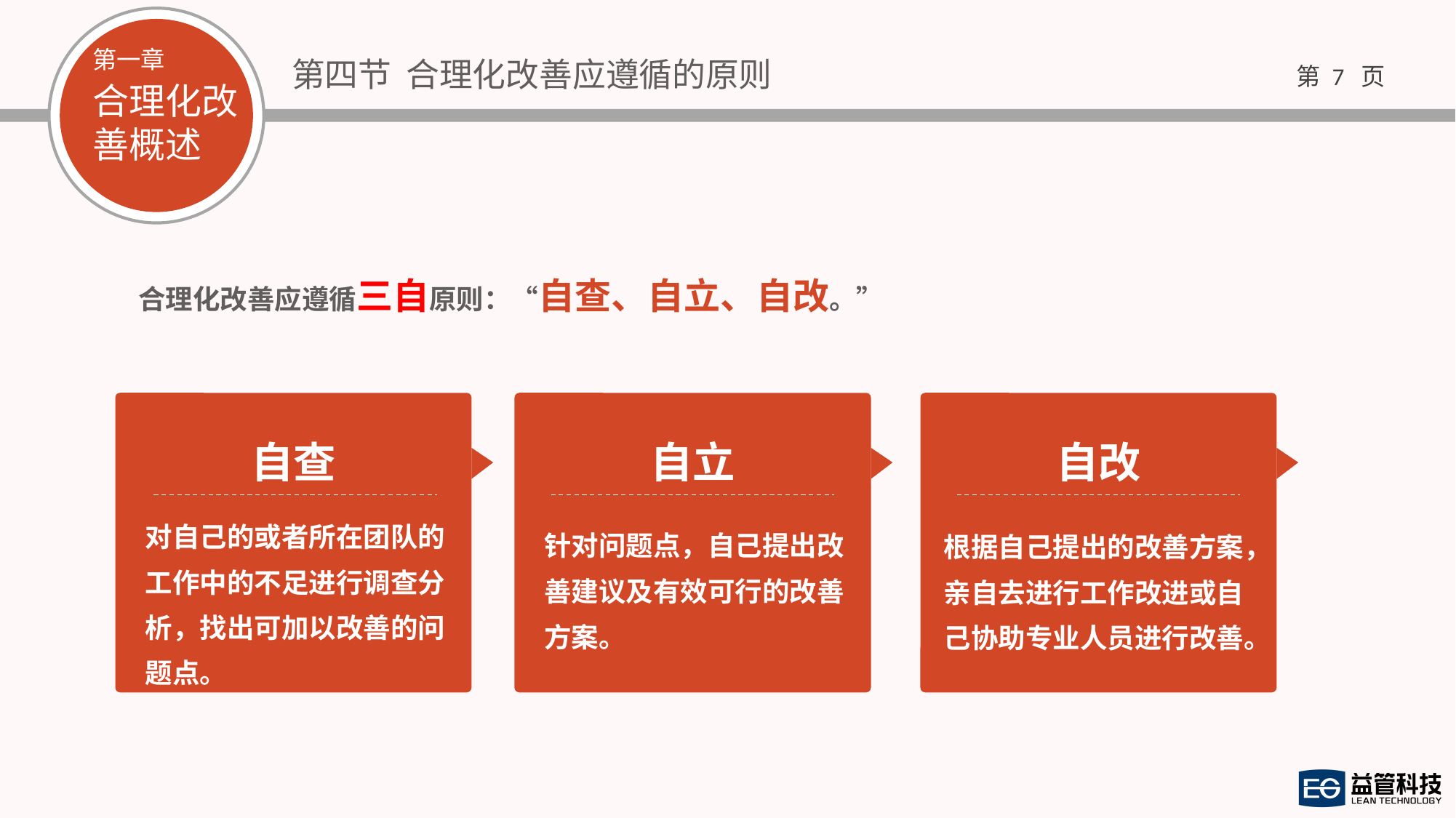

第四节  合理化改善应遵循的原则
合理化改善应遵循三自原则：“自查、自立、自改。”

自查
自立
自改
对自己的或者所在团队的工作中的不足进行调查分析，找出可加以改善的问题点。
针对问题点，自己提出改善建议及有效可行的改善方案。
根据自己提出的改善方案，亲自去进行工作改进或自己协助专业人员进行改善。